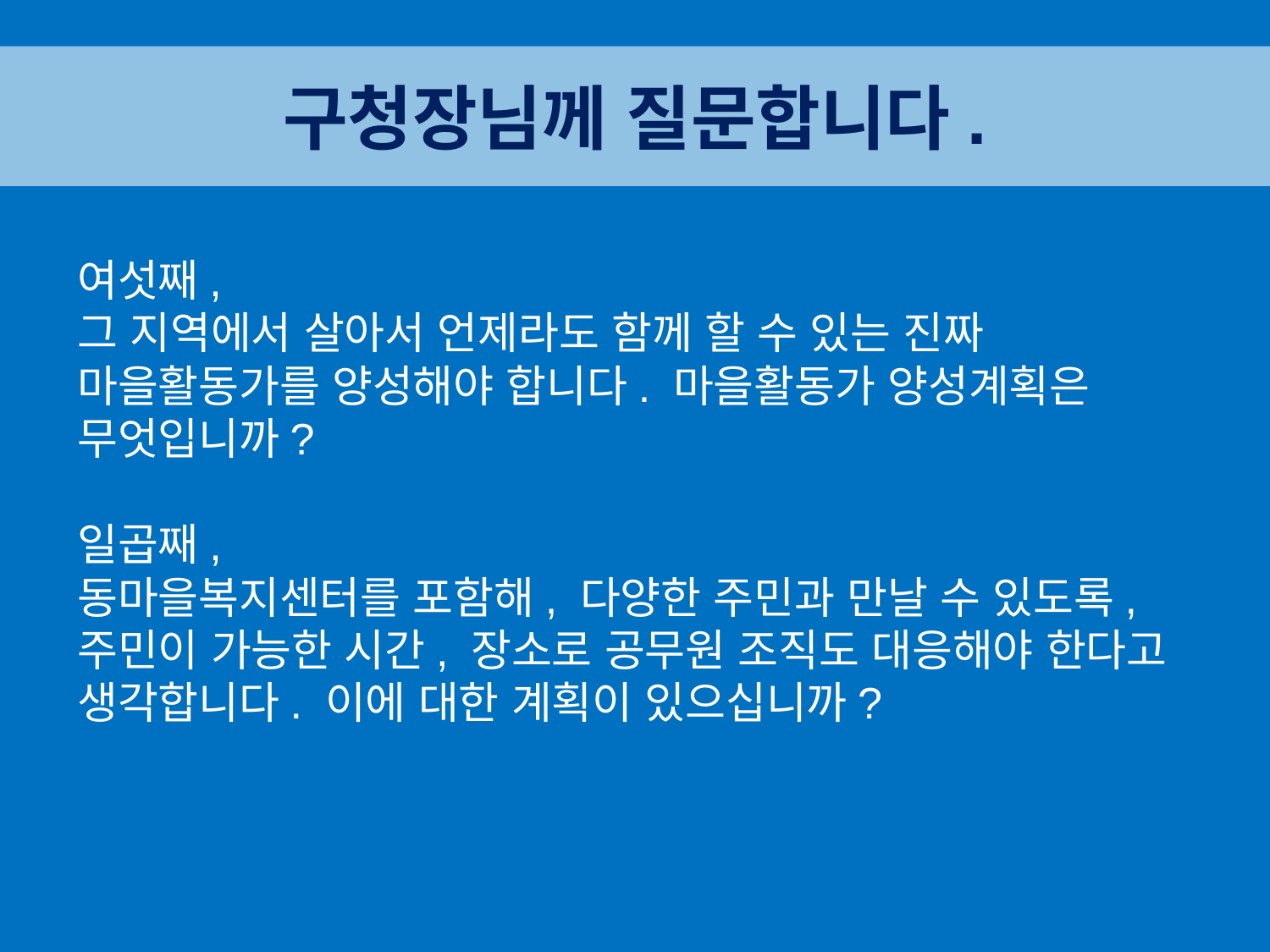

구청장님께 질문합니다.
여섯째,
그 지역에서 살아서 언제라도 함께 할 수 있는 진짜 마을활동가를 양성해야 합니다. 마을활동가 양성계획은 무엇입니까?

일곱째,
동마을복지센터를 포함해, 다양한 주민과 만날 수 있도록, 주민이 가능한 시간, 장소로 공무원 조직도 대응해야 한다고 생각합니다. 이에 대한 계획이 있으십니까?